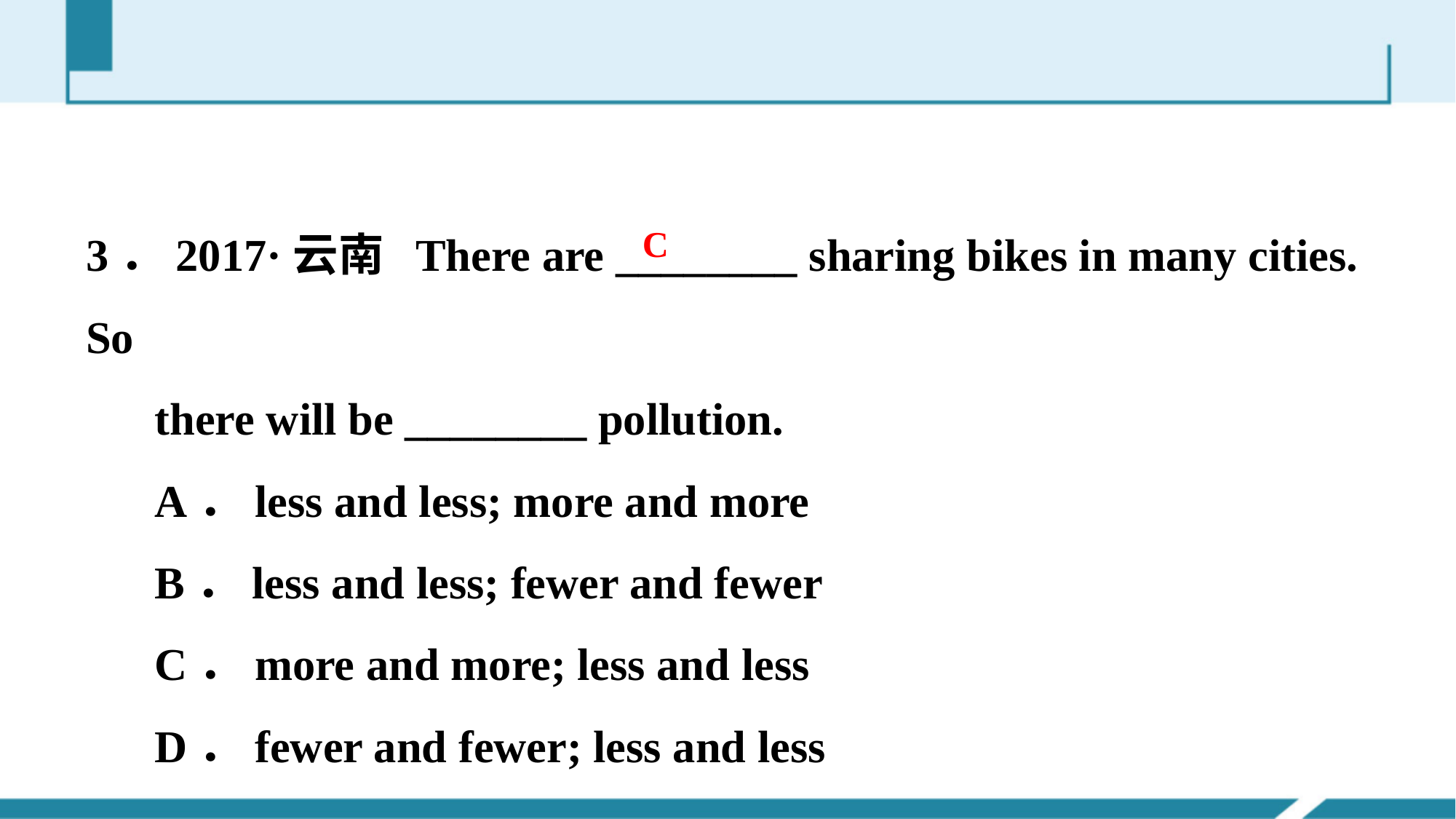

3．2017·云南  There are ________ sharing bikes in many cities. So
      there will be ________ pollution.
      A．less and less; more and more
      B．less and less; fewer and fewer
      C．more and more; less and less
      D．fewer and fewer; less and less
C